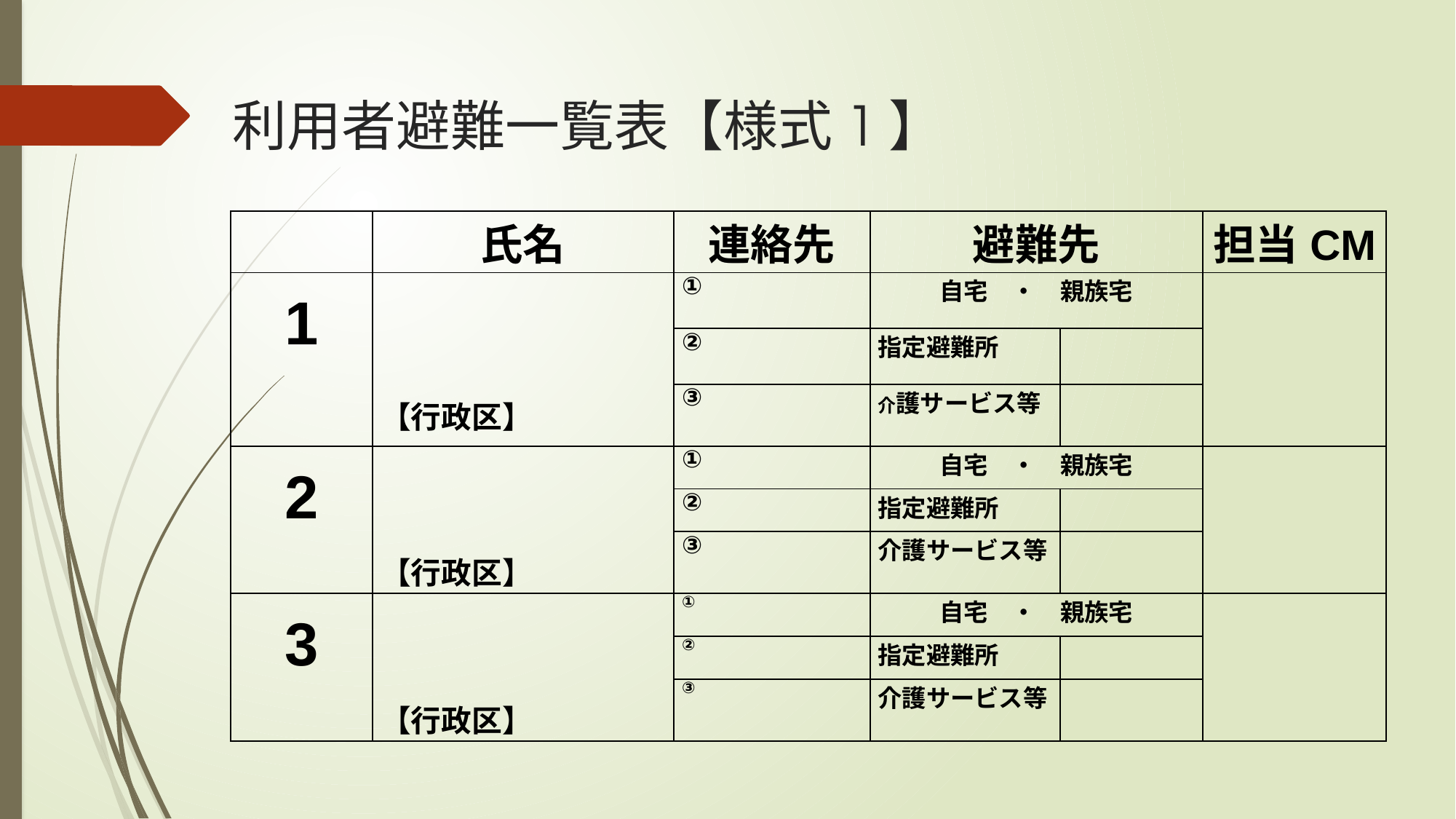

# 利用者避難一覧表【様式1】
|  | 氏名 | 連絡先 | 避難先 |  | 担当CM |
| --- | --- | --- | --- | --- | --- |
| 1 | 【行政区】 | ① | 自宅　・　親族宅 |  |  |
|  |  | ② | 指定避難所 |  |  |
|  |  | ③ | 介護サービス等 |  |  |
| 2 | 【行政区】 | ① | 自宅　・　親族宅 |  |  |
|  |  | ② | 指定避難所 |  |  |
|  |  | ③ | 介護サービス等 |  |  |
| 3 | 【行政区】 | ① | 自宅　・　親族宅 |  |  |
|  |  | ② | 指定避難所 |  |  |
|  |  | ③ | 介護サービス等 |  |  |